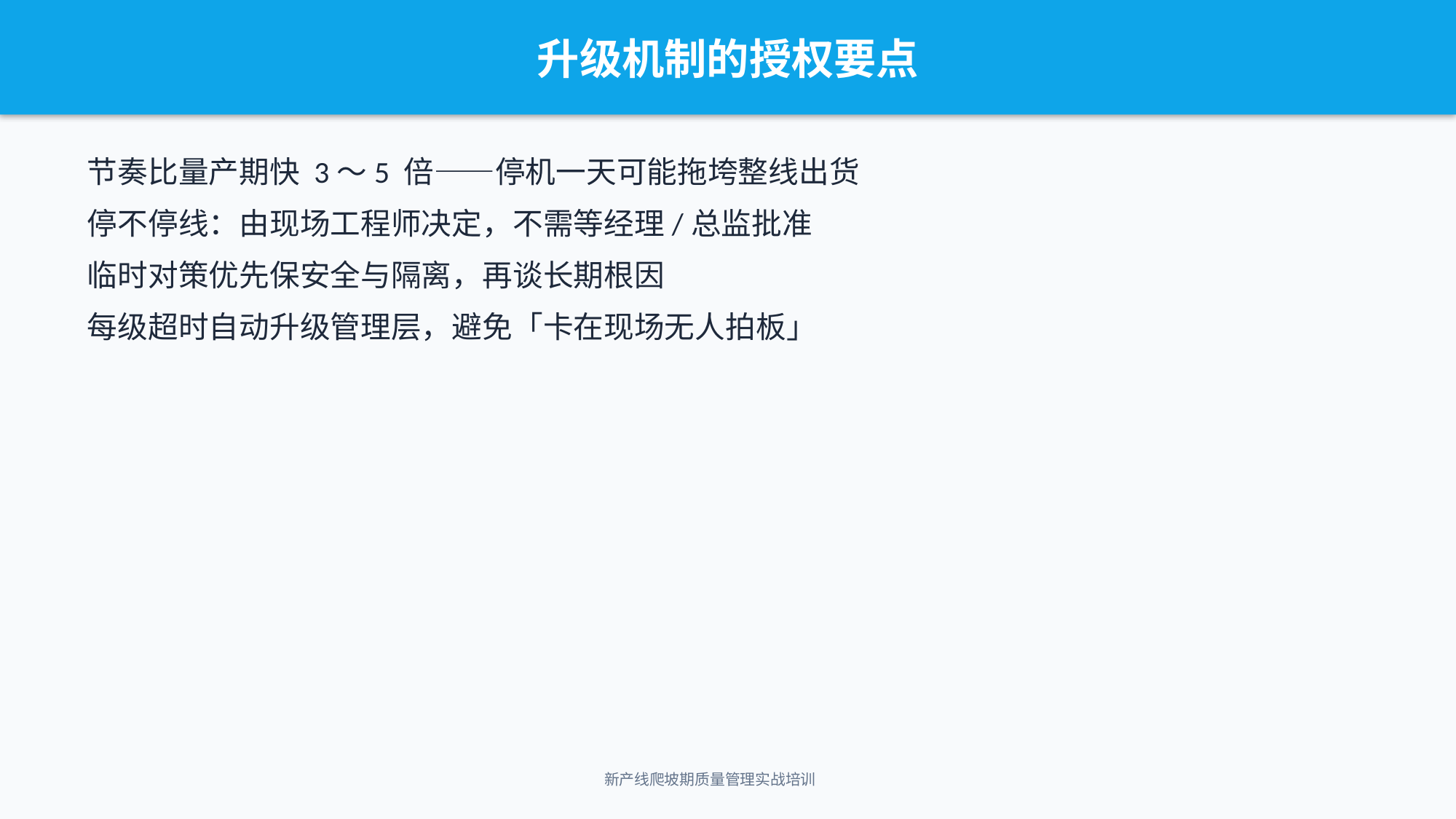

升级机制的授权要点
节奏比量产期快 3～5 倍——停机一天可能拖垮整线出货
停不停线：由现场工程师决定，不需等经理/总监批准
临时对策优先保安全与隔离，再谈长期根因
每级超时自动升级管理层，避免「卡在现场无人拍板」
新产线爬坡期质量管理实战培训